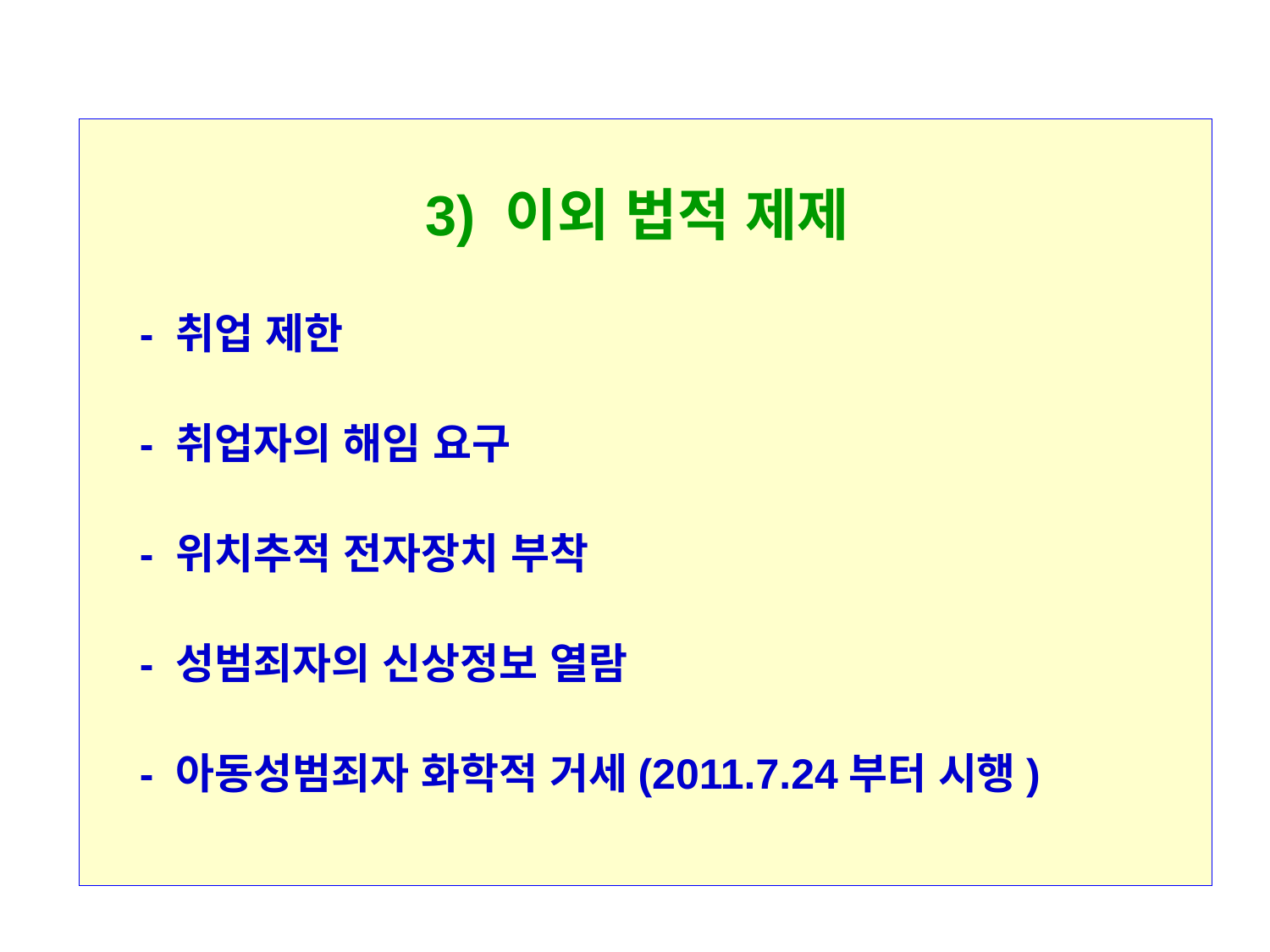

3) 이외 법적 제제
	- 취업 제한
	- 취업자의 해임 요구
	- 위치추적 전자장치 부착
	- 성범죄자의 신상정보 열람
	- 아동성범죄자 화학적 거세(2011.7.24부터 시행)